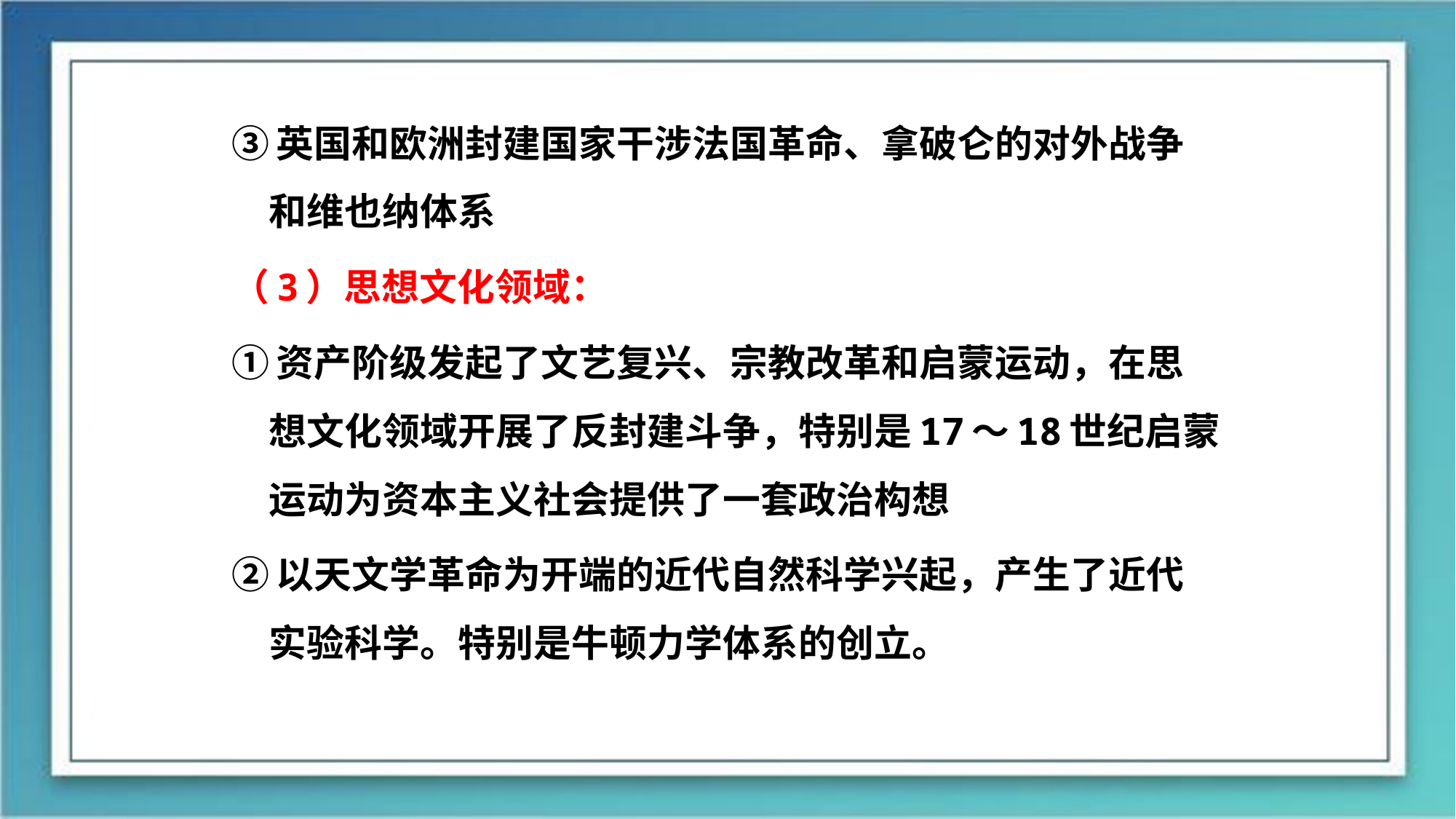

③英国和欧洲封建国家干涉法国革命、拿破仑的对外战争和维也纳体系
（3）思想文化领域：
①资产阶级发起了文艺复兴、宗教改革和启蒙运动，在思想文化领域开展了反封建斗争，特别是17～18世纪启蒙运动为资本主义社会提供了一套政治构想
②以天文学革命为开端的近代自然科学兴起，产生了近代实验科学。特别是牛顿力学体系的创立。